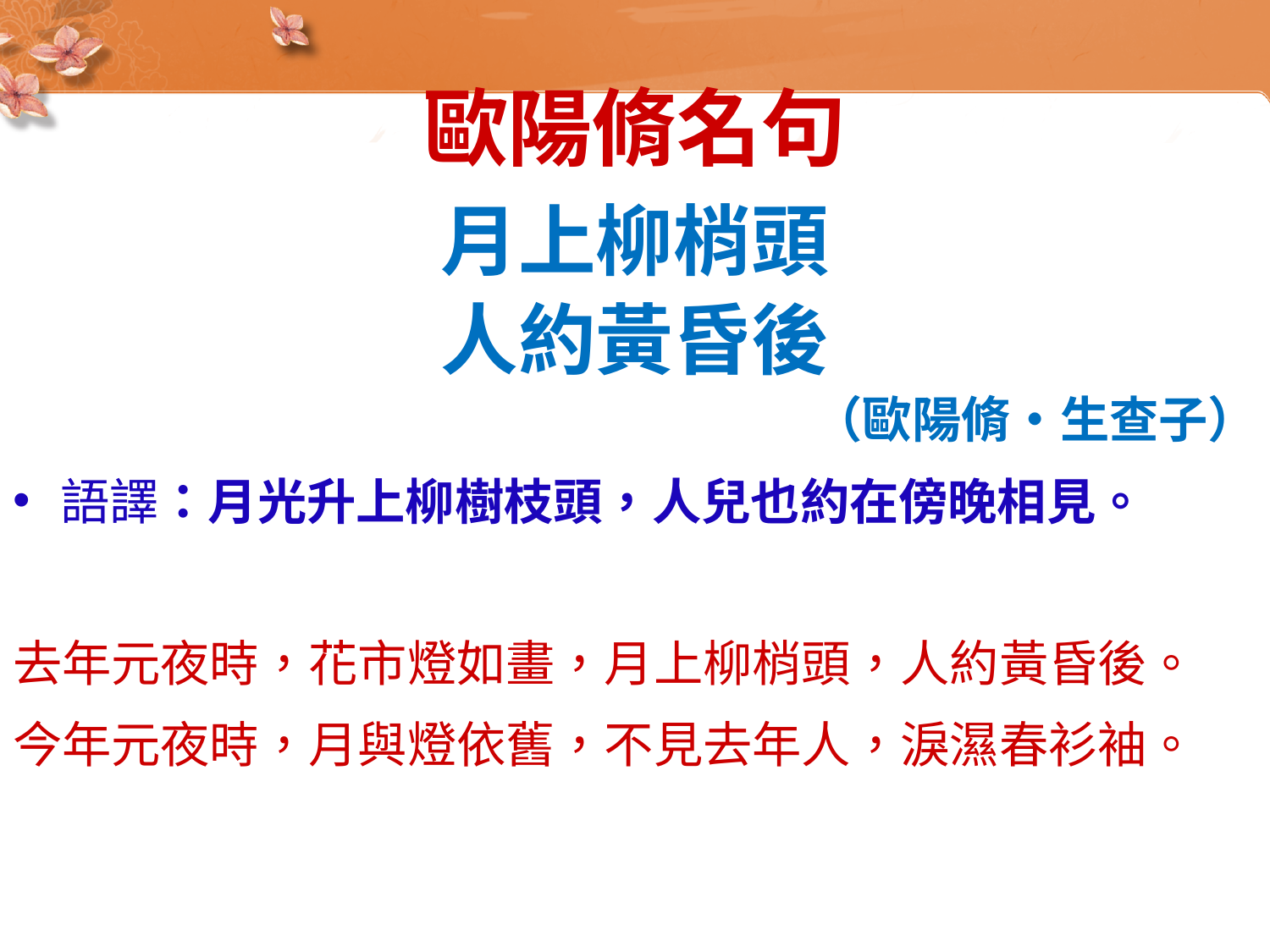

歐陽脩名句
月上柳梢頭
人約黃昏後
（歐陽脩‧生查子）
語譯：月光升上柳樹枝頭，人兒也約在傍晚相見。

去年元夜時，花市燈如畫，月上柳梢頭，人約黃昏後。
今年元夜時，月與燈依舊，不見去年人，淚濕春衫袖。